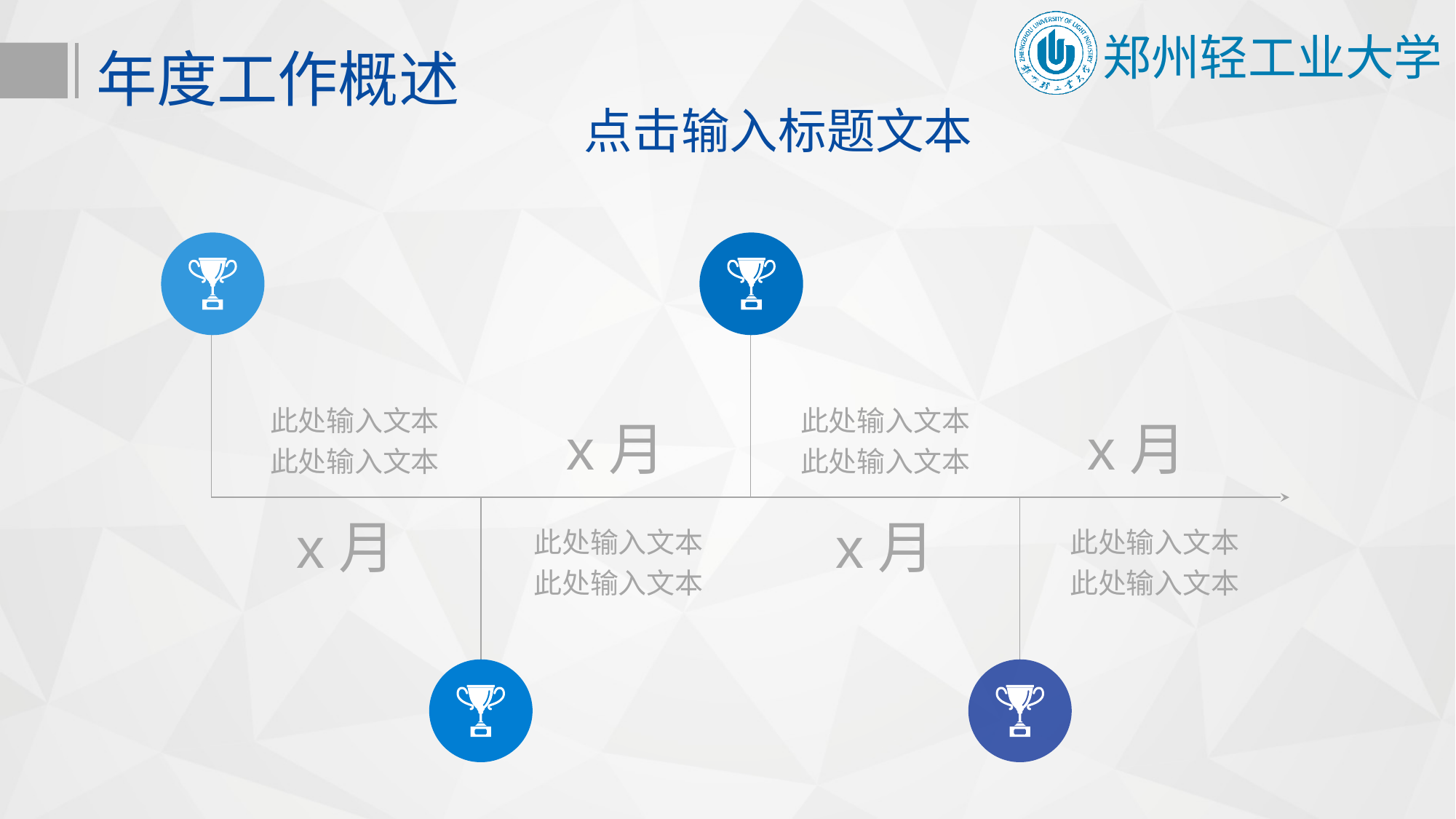

年度工作概述

点击输入标题文本

此处输入文本
此处输入文本
此处输入文本
此处输入文本
x月
x月
x月
x月
此处输入文本
此处输入文本
此处输入文本
此处输入文本